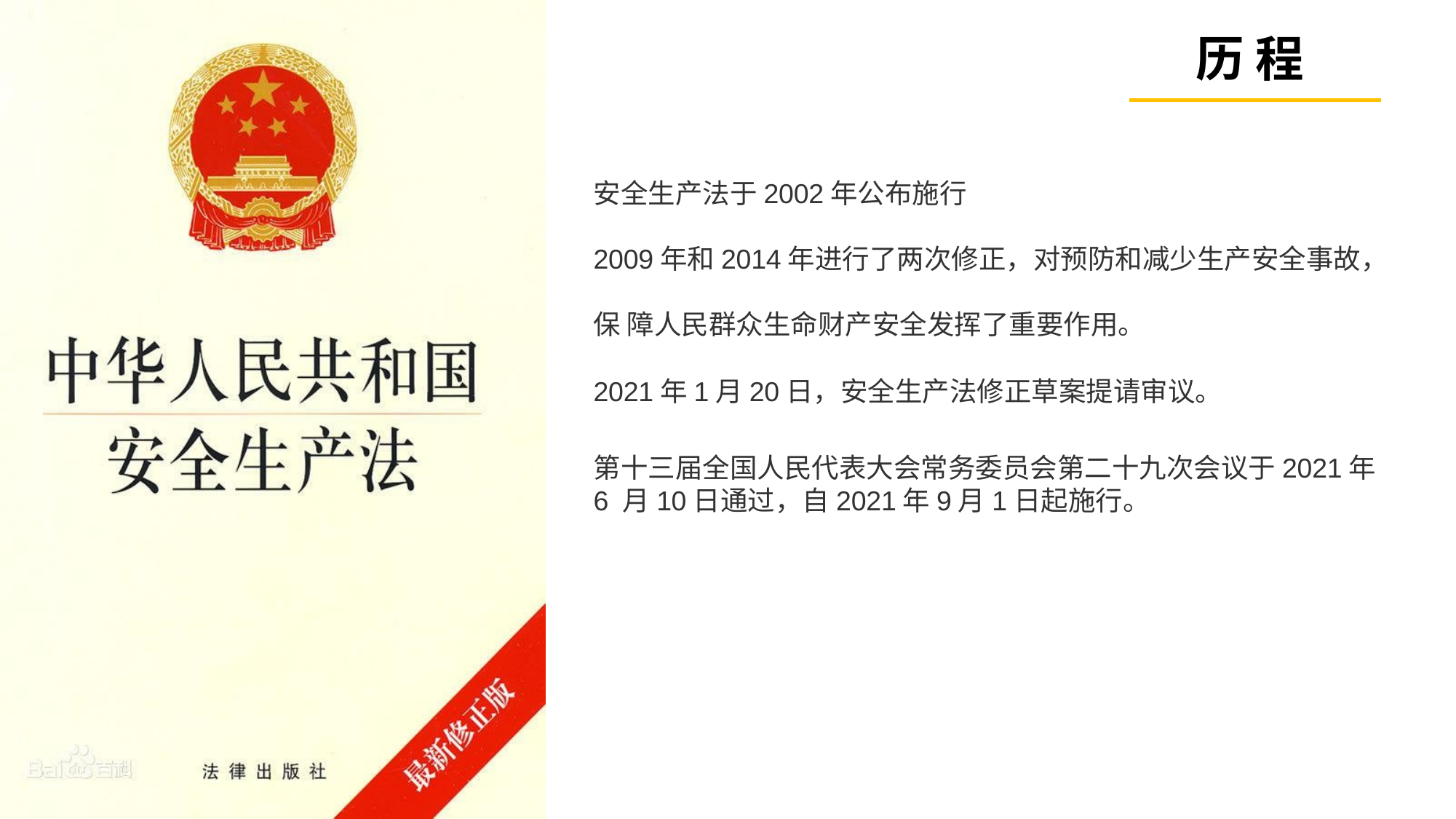

# 历 程

安全生产法于2002年公布施行
2009年和2014年进行了两次修正，对预防和减少生产安全事故，保 障人民群众生命财产安全发挥了重要作用。

2021年1月20日，安全生产法修正草案提请审议。

第十三届全国人民代表大会常务委员会第二十九次会议于2021年6 月10日通过，自2021年9月1日起施行。